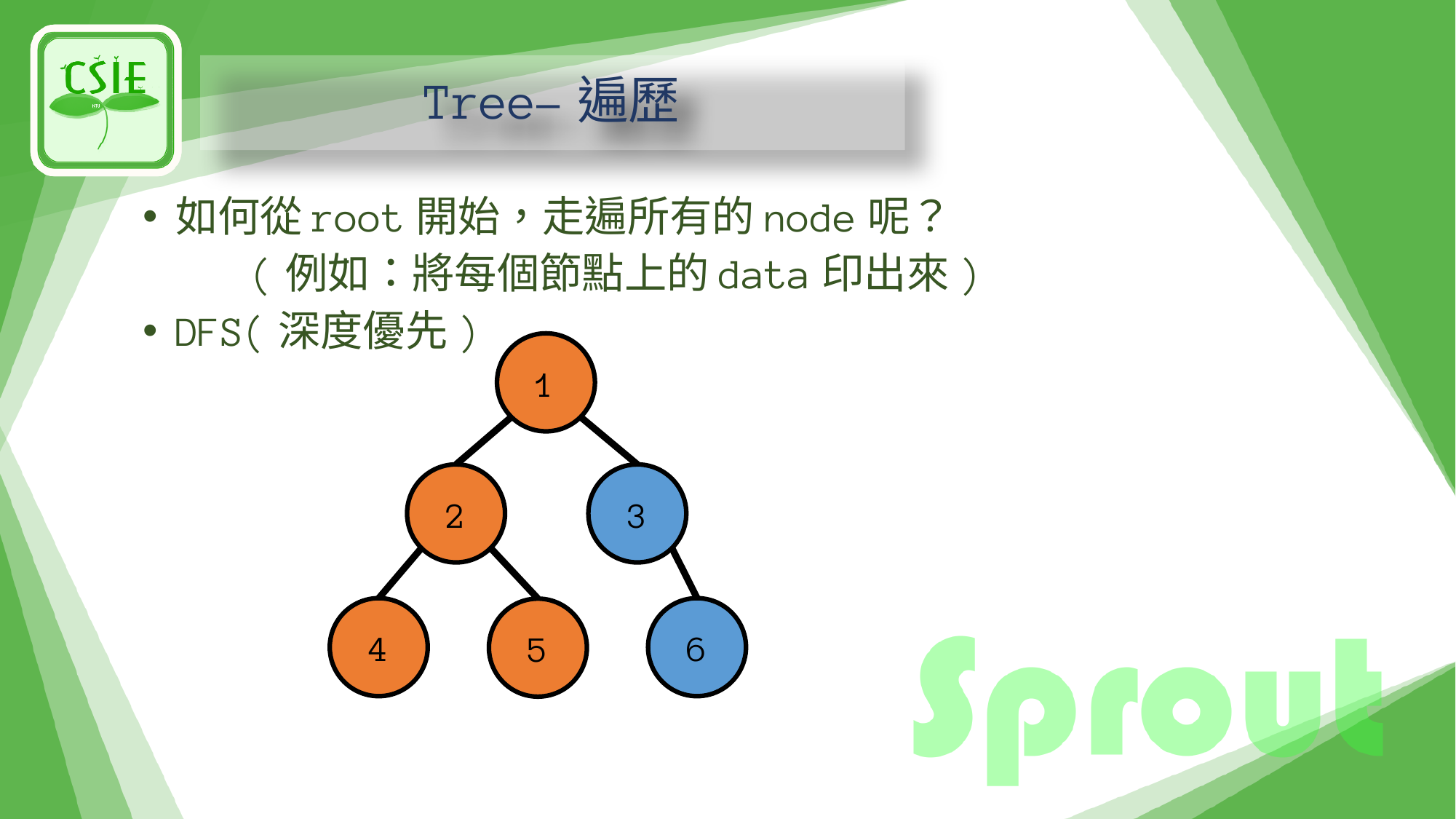

# Tree-遍歷
如何從root開始，走遍所有的node呢？
	(例如：將每個節點上的data印出來)
DFS(深度優先)

1
2
3
4
6
5